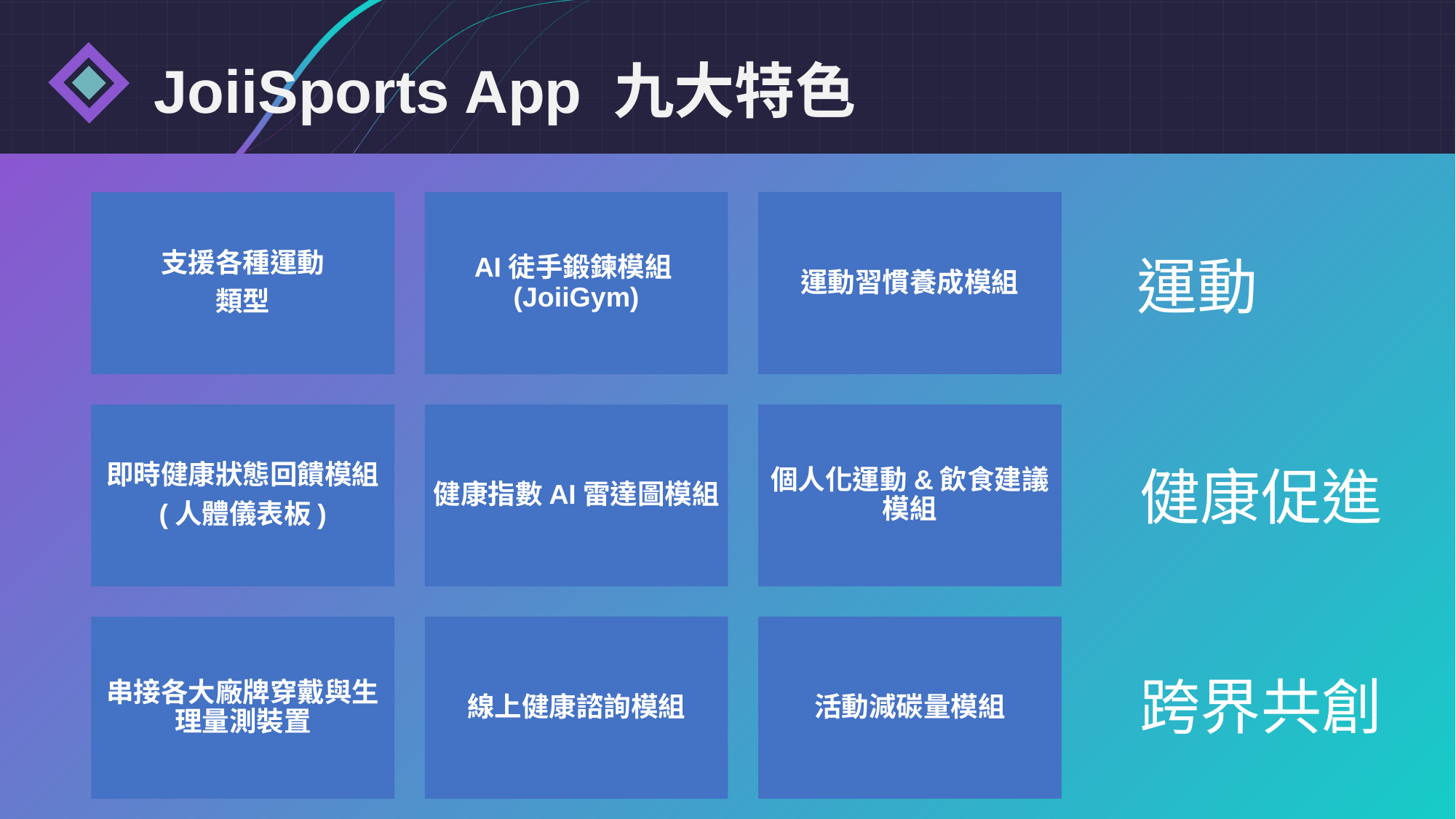

# JoiiSports App 九大特色
支援各種運動
類型
AI徒手鍛鍊模組(JoiiGym)
運動習慣養成模組
即時健康狀態回饋模組
(人體儀表板)
健康指數AI雷達圖模組
個人化運動&飲食建議模組
串接各大廠牌穿戴與生理量測裝置
線上健康諮詢模組
活動減碳量模組
運動
健康促進
跨界共創